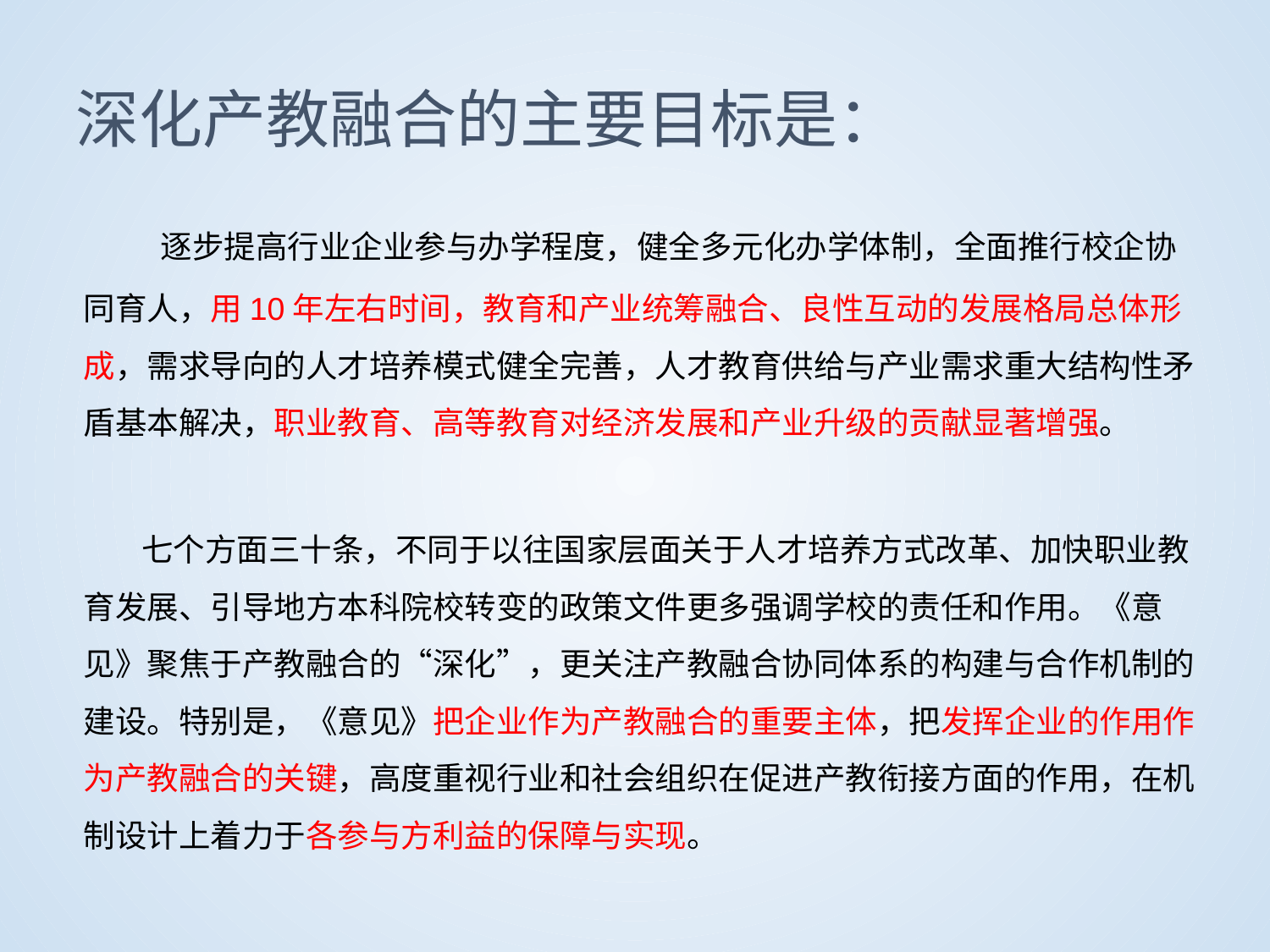

# 深化产教融合的主要目标是：
     逐步提高行业企业参与办学程度，健全多元化办学体制，全面推行校企协同育人，用10年左右时间，教育和产业统筹融合、良性互动的发展格局总体形成，需求导向的人才培养模式健全完善，人才教育供给与产业需求重大结构性矛盾基本解决，职业教育、高等教育对经济发展和产业升级的贡献显著增强。

       七个方面三十条，不同于以往国家层面关于人才培养方式改革、加快职业教育发展、引导地方本科院校转变的政策文件更多强调学校的责任和作用。《意见》聚焦于产教融合的“深化”，更关注产教融合协同体系的构建与合作机制的建设。特别是，《意见》把企业作为产教融合的重要主体，把发挥企业的作用作为产教融合的关键，高度重视行业和社会组织在促进产教衔接方面的作用，在机制设计上着力于各参与方利益的保障与实现。